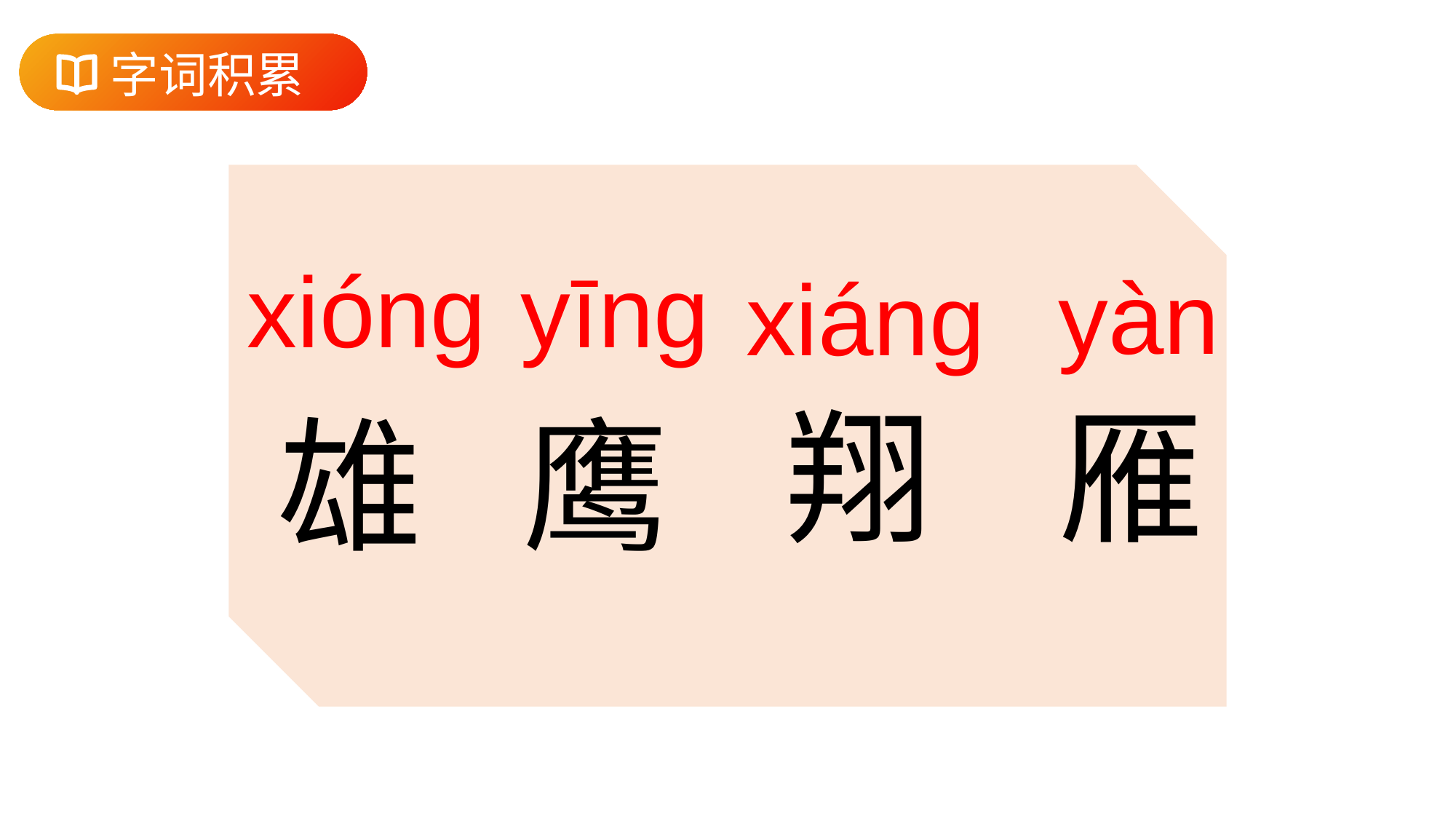

字词积累

xiónɡ
yīnɡ
yàn
xiánɡ
雁
翔
雄
鹰